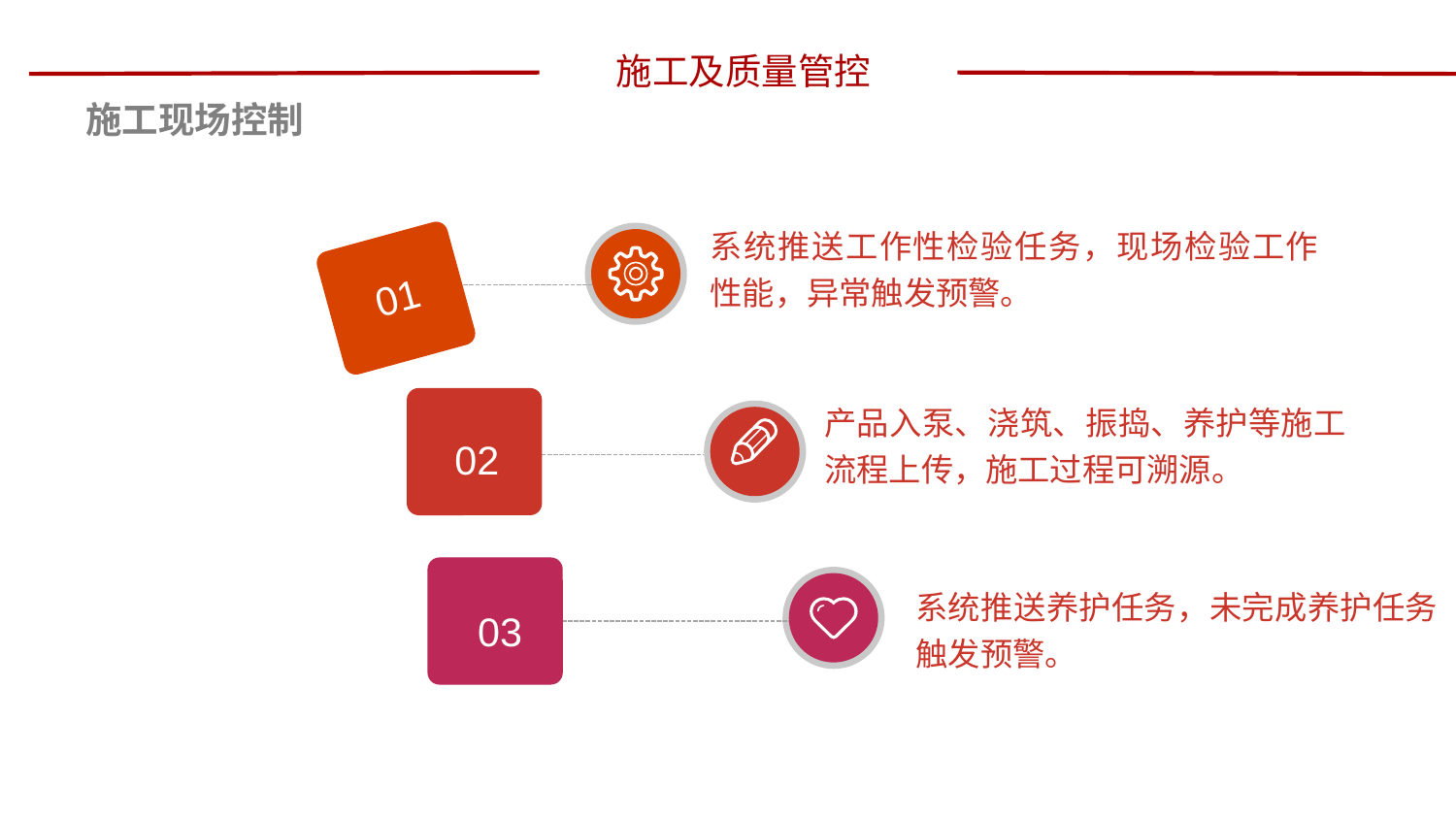

施工及质量管控
施工现场控制
系统推送工作性检验任务，现场检验工作性能，异常触发预警。

01

02
产品入泵、浇筑、振捣、养护等施工流程上传，施工过程可溯源。

03

系统推送养护任务，未完成养护任务触发预警。